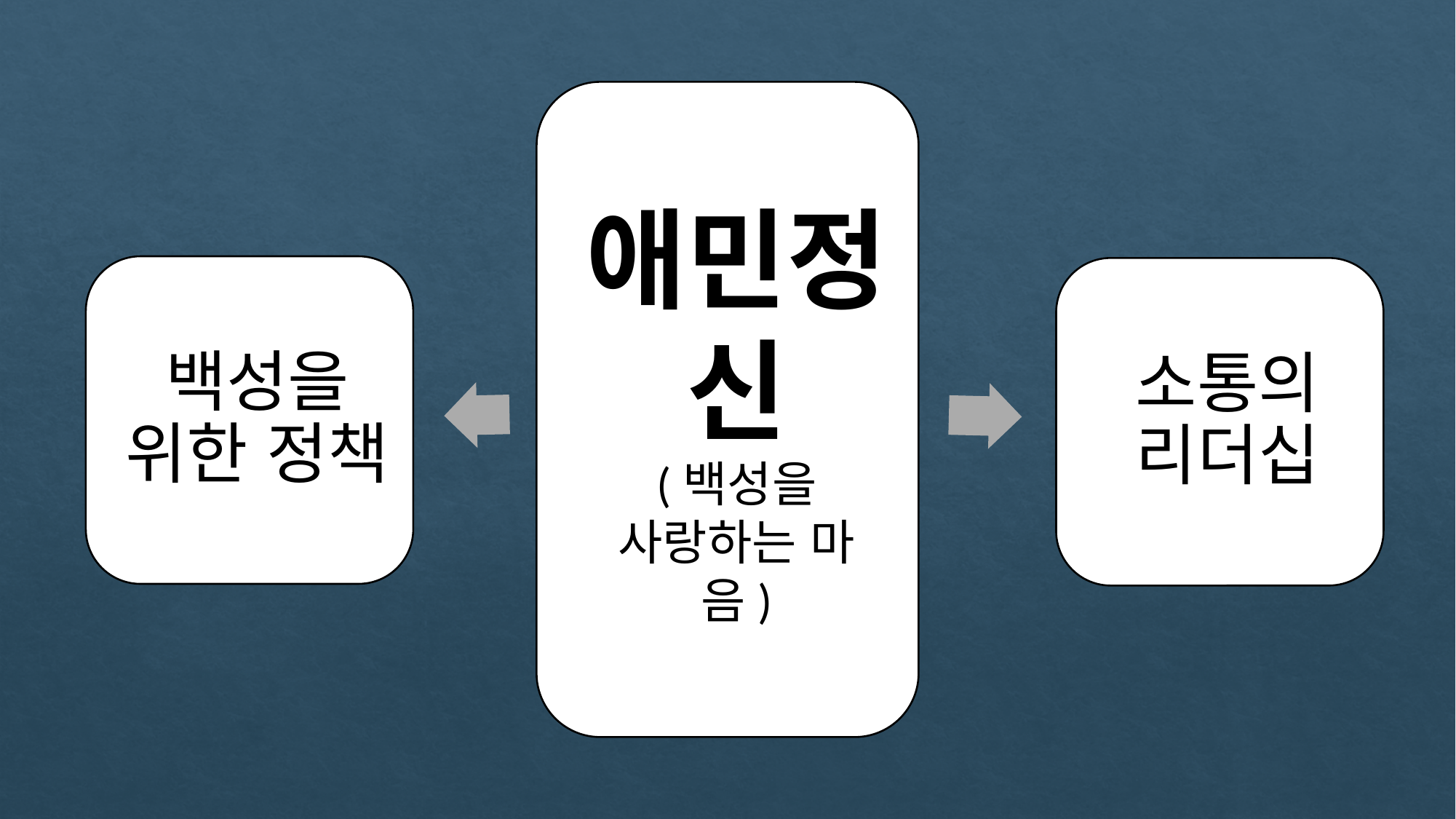

애민정신
(백성을 사랑하는 마음)

소통의 리더십

백성을 위한 정책